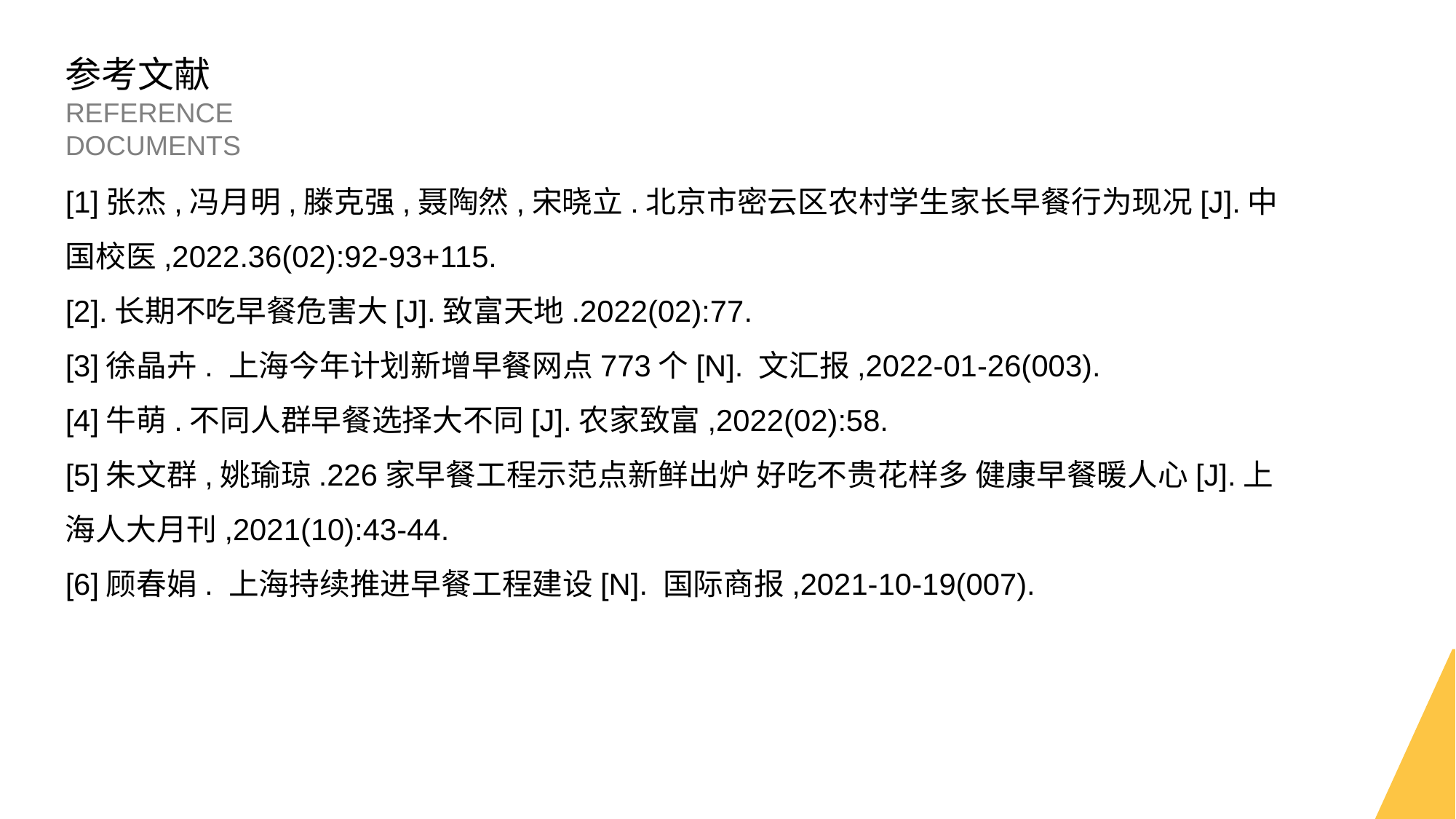

参考文献
REFERENCE DOCUMENTS
[1]张杰,冯月明,滕克强,聂陶然,宋晓立.北京市密云区农村学生家长早餐行为现况[J].中国校医,2022.36(02):92-93+115.
[2].长期不吃早餐危害大[J].致富天地.2022(02):77.
[3]徐晶卉. 上海今年计划新增早餐网点773个[N]. 文汇报,2022-01-26(003).
[4]牛萌.不同人群早餐选择大不同[J].农家致富,2022(02):58.
[5]朱文群,姚瑜琼.226家早餐工程示范点新鲜出炉 好吃不贵花样多 健康早餐暖人心[J].上海人大月刊,2021(10):43-44.
[6]顾春娟. 上海持续推进早餐工程建设[N]. 国际商报,2021-10-19(007).